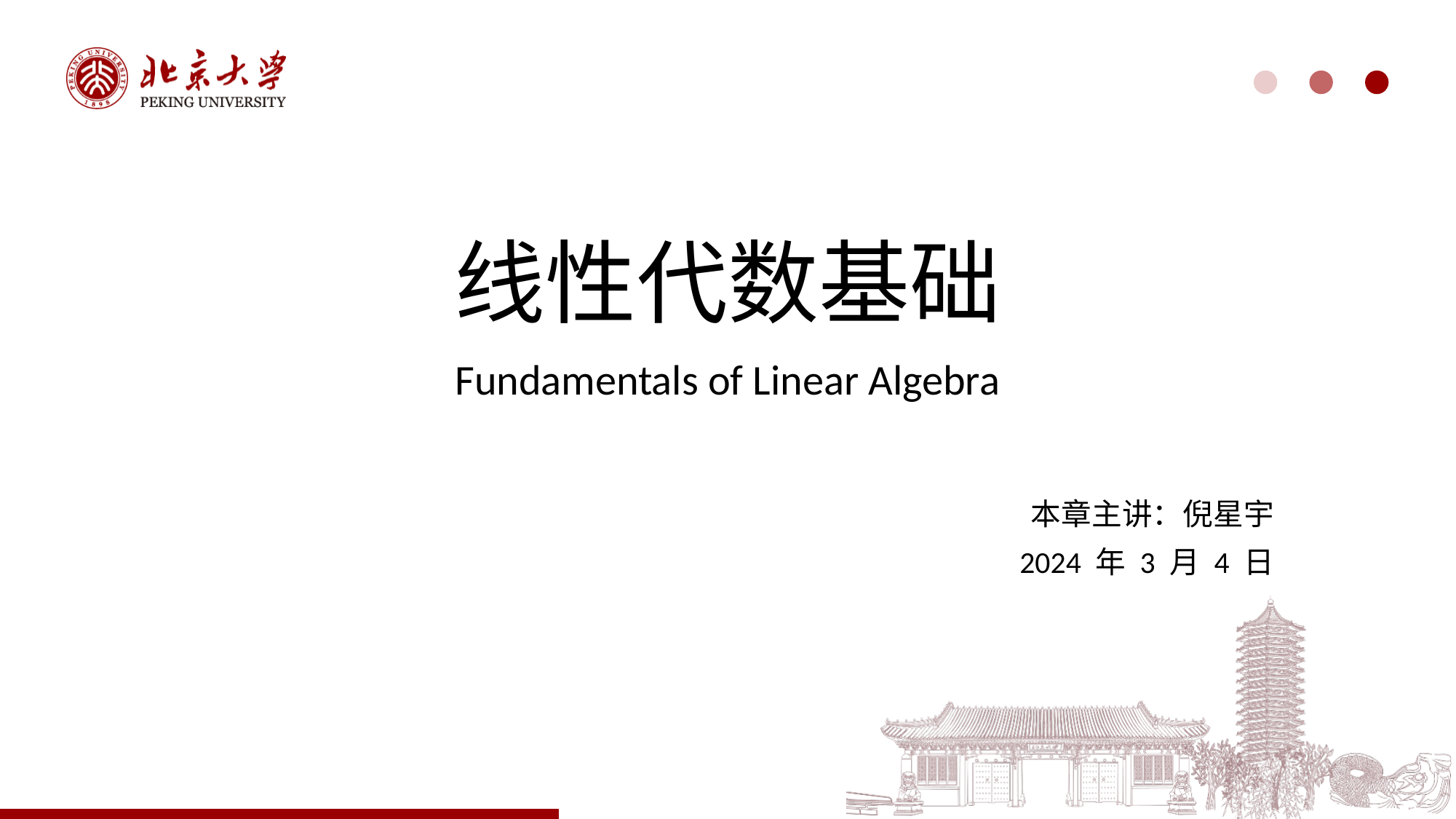

# 线性代数基础
Fundamentals of Linear Algebra
本章主讲：倪星宇
2024 年 3 月 4 日